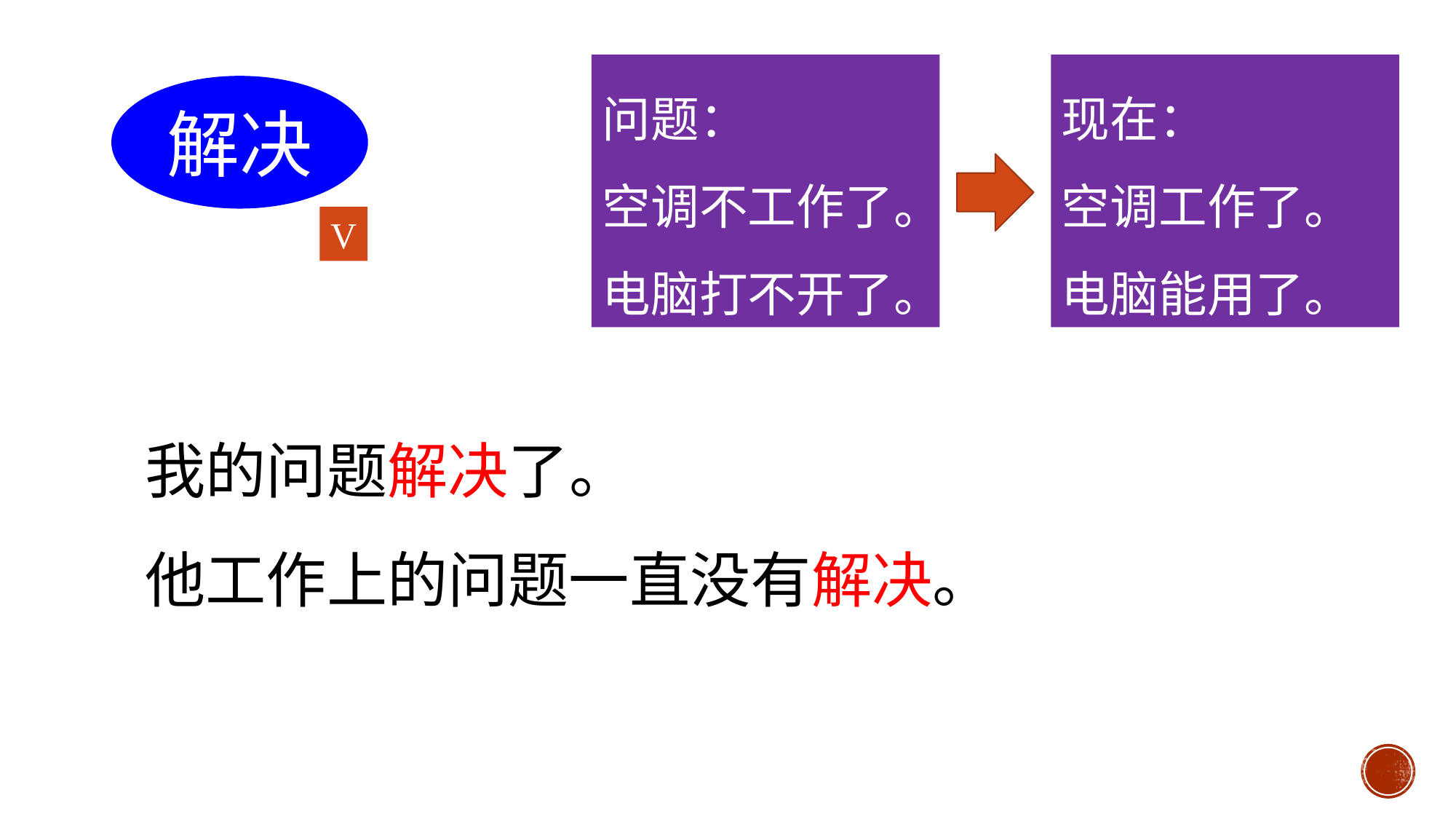

问题：
空调不工作了。
电脑打不开了。
现在：
空调工作了。
电脑能用了。
解决

V
我的问题解决了。
他工作上的问题一直没有解决。